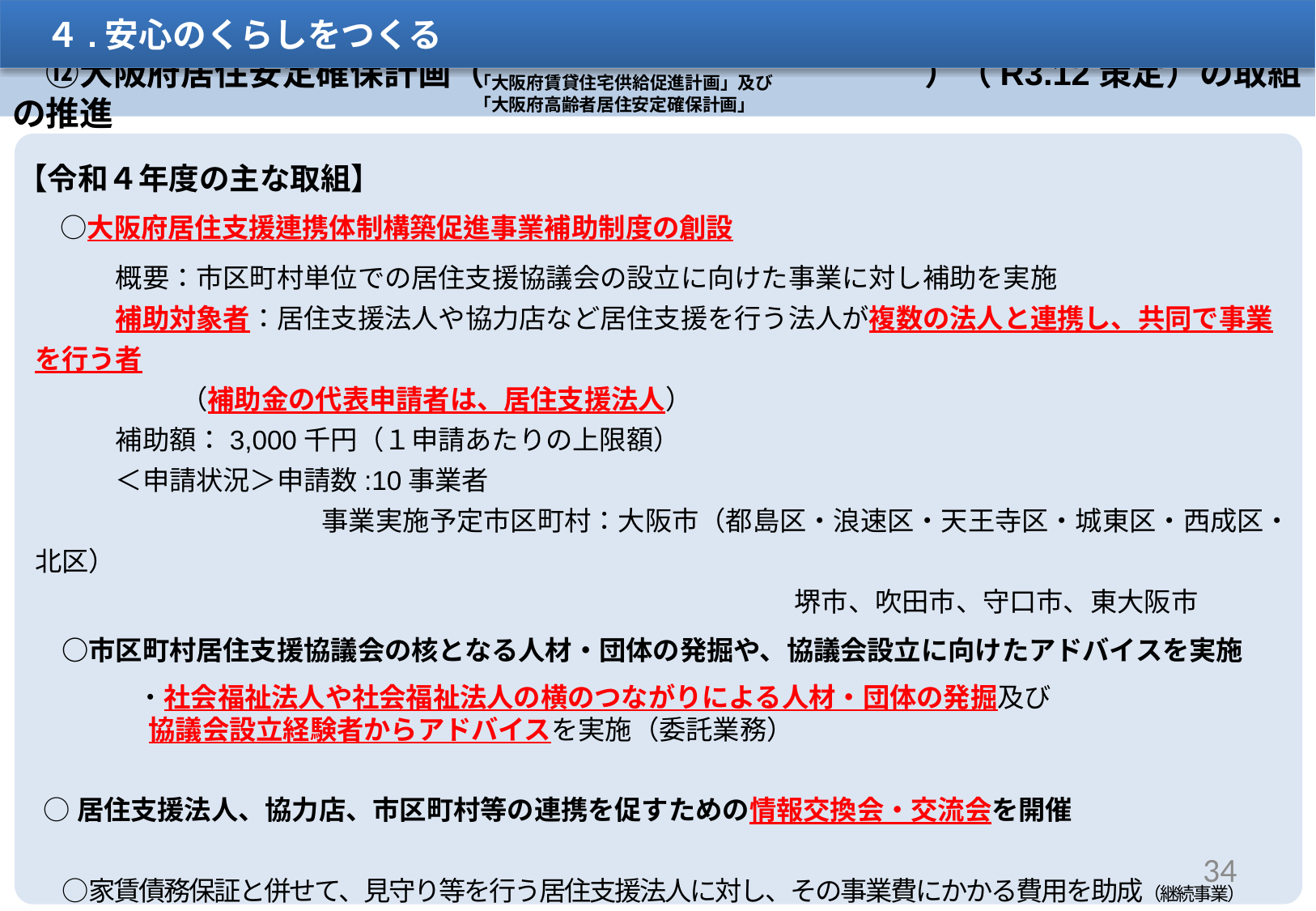

４.安心のくらしをつくる
　　「大阪府賃貸住宅供給促進計画」及び
　　「大阪府高齢者居住安定確保計画」
　⑫大阪府居住安定確保計画（　　　　　　　　　　　　　）（R3.12策定）の取組の推進

【令和４年度の主な取組】

　○大阪府居住支援連携体制構築促進事業補助制度の創設

　　　概要：市区町村単位での居住支援協議会の設立に向けた事業に対し補助を実施
　　　補助対象者：居住支援法人や協力店など居住支援を行う法人が複数の法人と連携し、共同で事業を行う者
                       （補助金の代表申請者は、居住支援法人）
　　　補助額：3,000千円（１申請あたりの上限額）
　　　＜申請状況＞申請数:10事業者
　　　　　　　　　   　事業実施予定市区町村：大阪市（都島区・浪速区・天王寺区・城東区・西成区・北区）
　　　　　　　　　　　　　　　　　　　　　　　　　　　　 堺市、吹田市、守口市、東大阪市

　○市区町村居住支援協議会の核となる人材・団体の発掘や、協議会設立に向けたアドバイスを実施

　　　　・社会福祉法人や社会福祉法人の横のつながりによる人材・団体の発掘及び
　　　　 協議会設立経験者からアドバイスを実施（委託業務）

  ○居住支援法人、協力店、市区町村等の連携を促すための情報交換会・交流会を開催

　○家賃債務保証と併せて、見守り等を行う居住支援法人に対し、その事業費にかかる費用を助成（継続事業）

34